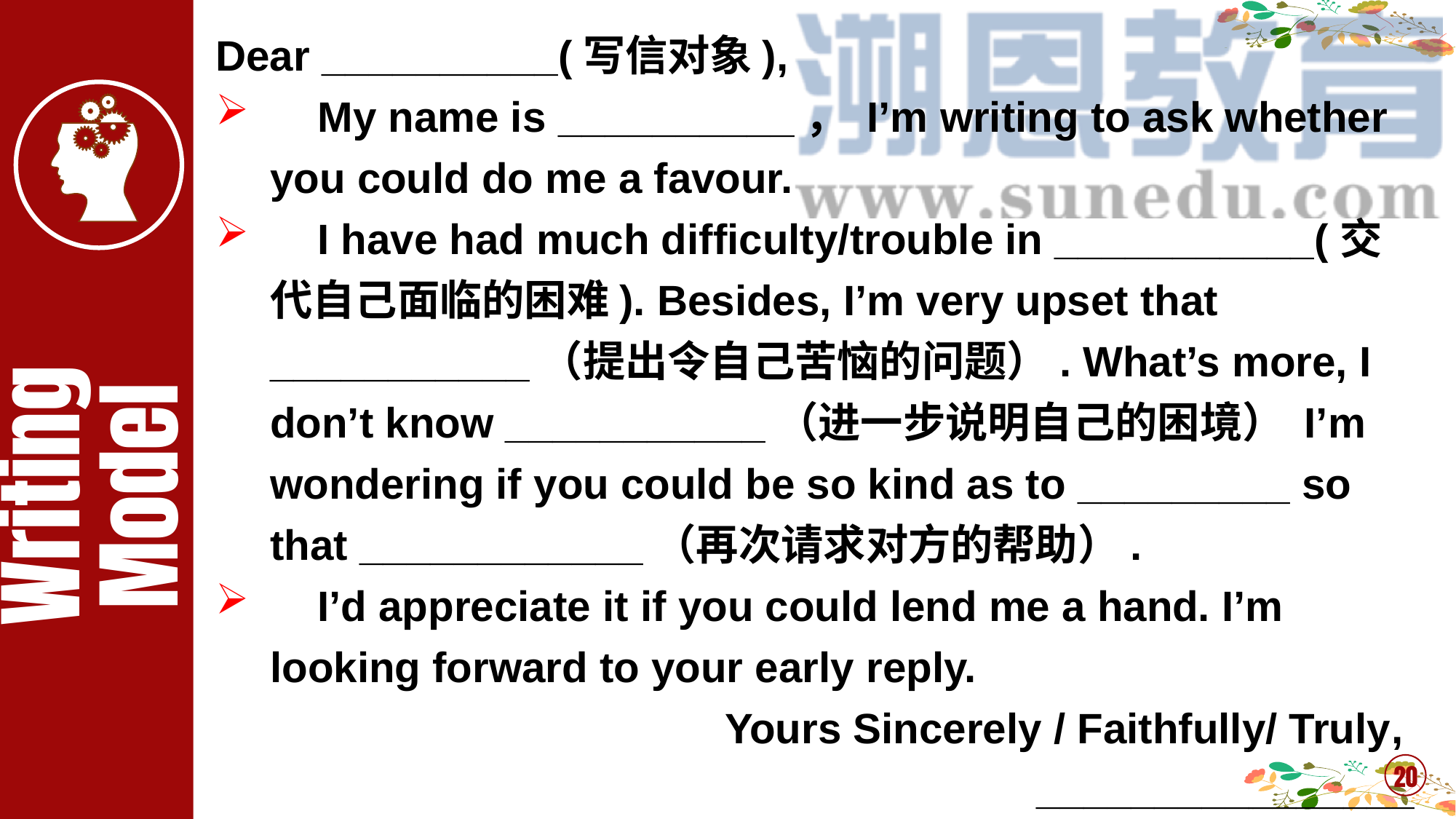

Dear __________(写信对象),
    My name is __________， I’m writing to ask whether you could do me a favour.
    I have had much difficulty/trouble in ___________(交代自己面临的困难). Besides, I’m very upset that ___________（提出令自己苦恼的问题）. What’s more, I don’t know ___________（进一步说明自己的困境） I’m wondering if you could be so kind as to _________ so that ____________（再次请求对方的帮助）.
    I’d appreciate it if you could lend me a hand. I’m looking forward to your early reply.
Yours Sincerely / Faithfully/ Truly,
________________

Writing
Model

20